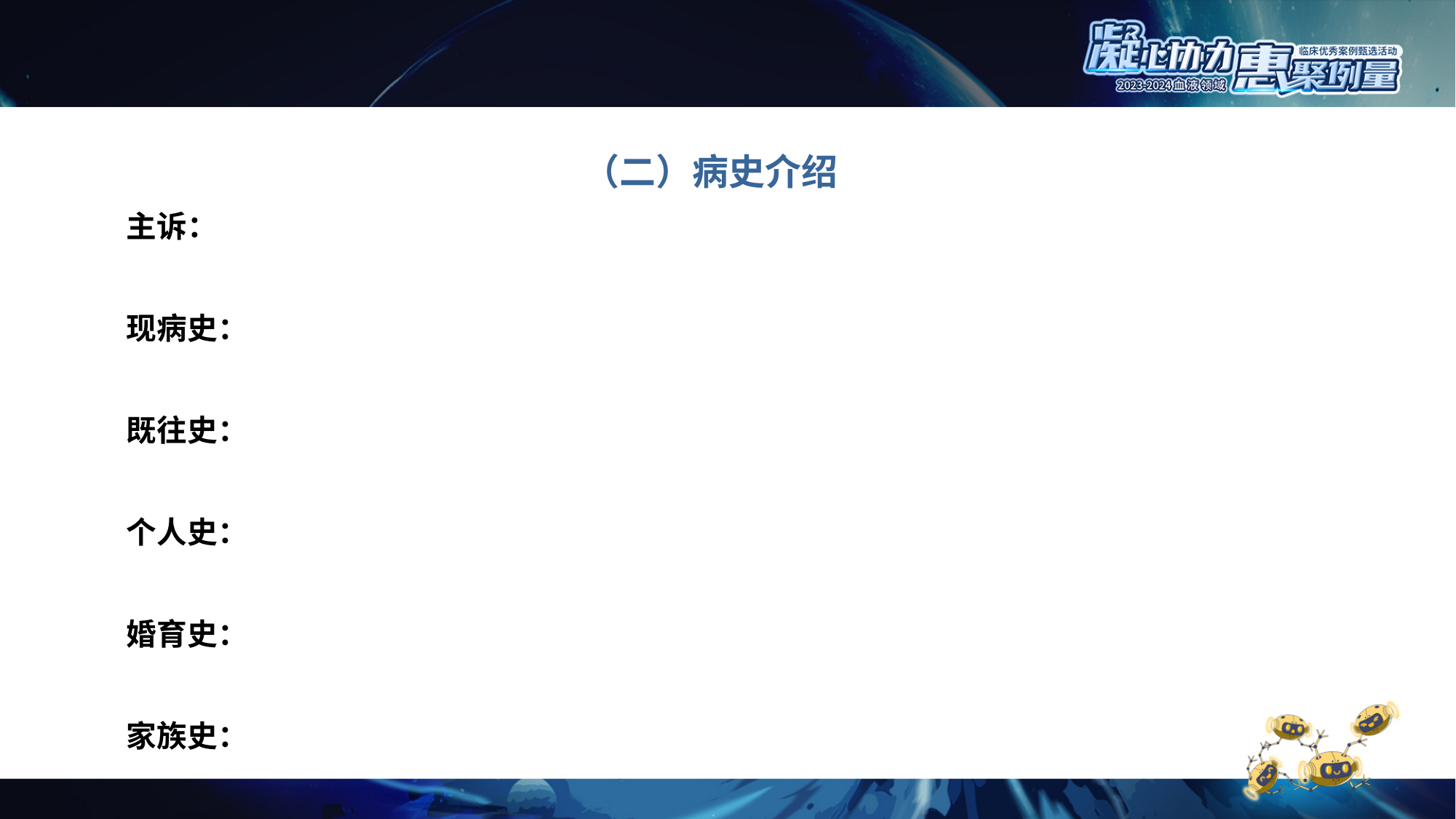

（二）病史介绍
主诉：

现病史：

既往史：

个人史：

婚育史：

家族史：